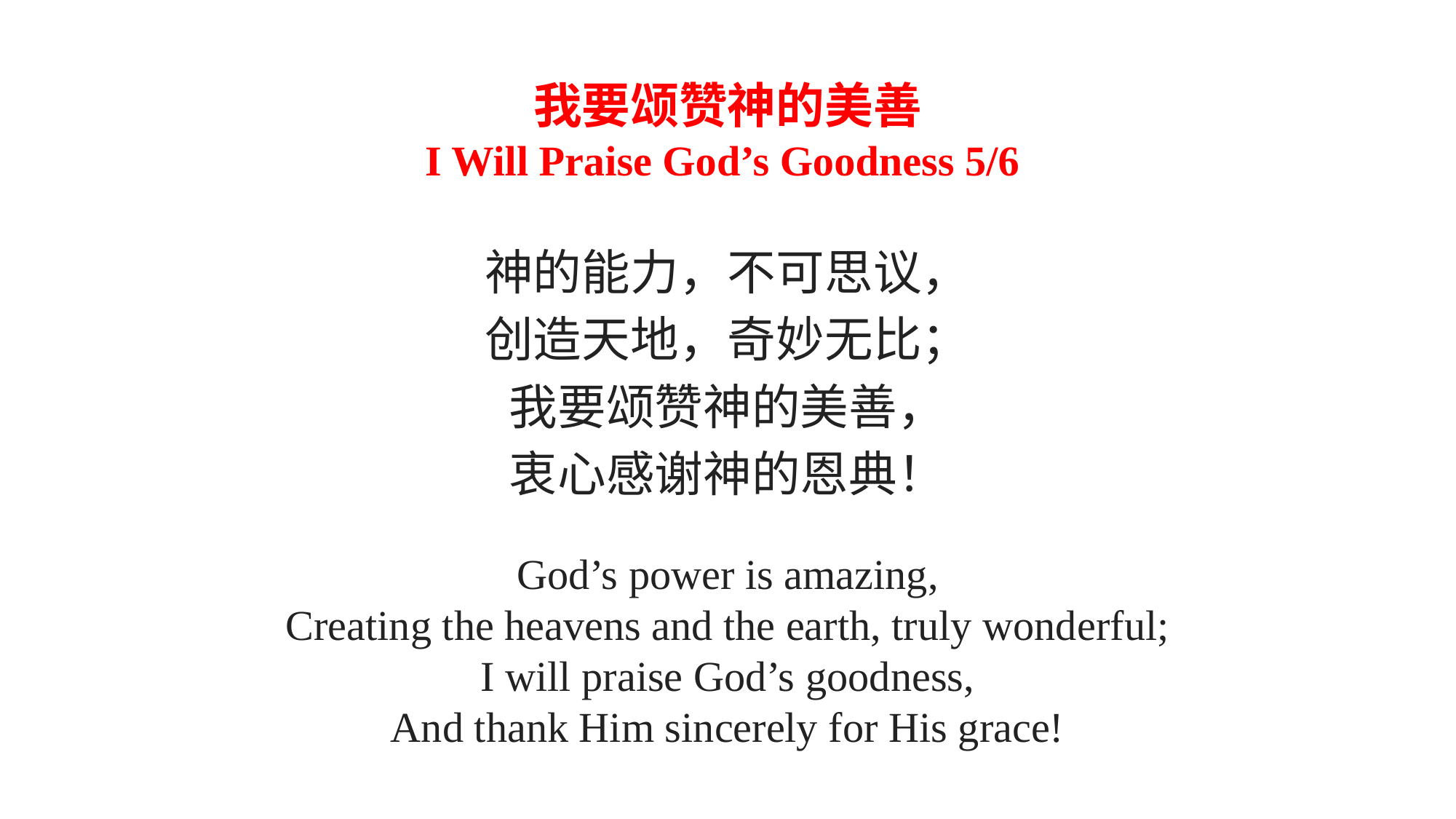

我要颂赞神的美善
I Will Praise God’s Goodness 5/6
神的能力，不可思议，
创造天地，奇妙无比；
我要颂赞神的美善，
衷心感谢神的恩典！

God’s power is amazing,
Creating the heavens and the earth, truly wonderful;
I will praise God’s goodness,
And thank Him sincerely for His grace!